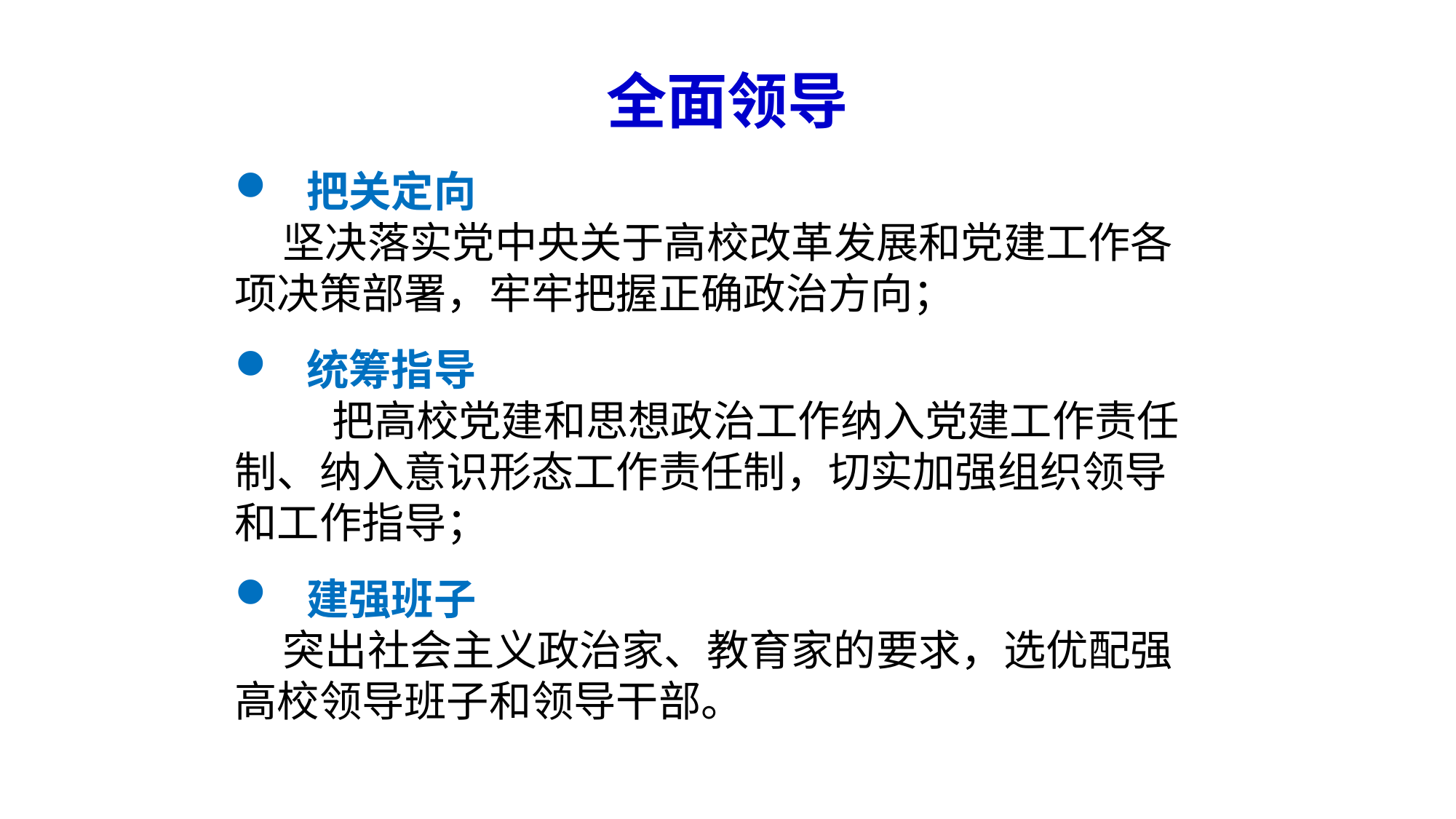

全面领导
  把关定向
    坚决落实党中央关于高校改革发展和党建工作各项决策部署，牢牢把握正确政治方向；
  统筹指导
         把高校党建和思想政治工作纳入党建工作责任制、纳入意识形态工作责任制，切实加强组织领导和工作指导；
  建强班子
    突出社会主义政治家、教育家的要求，选优配强高校领导班子和领导干部。